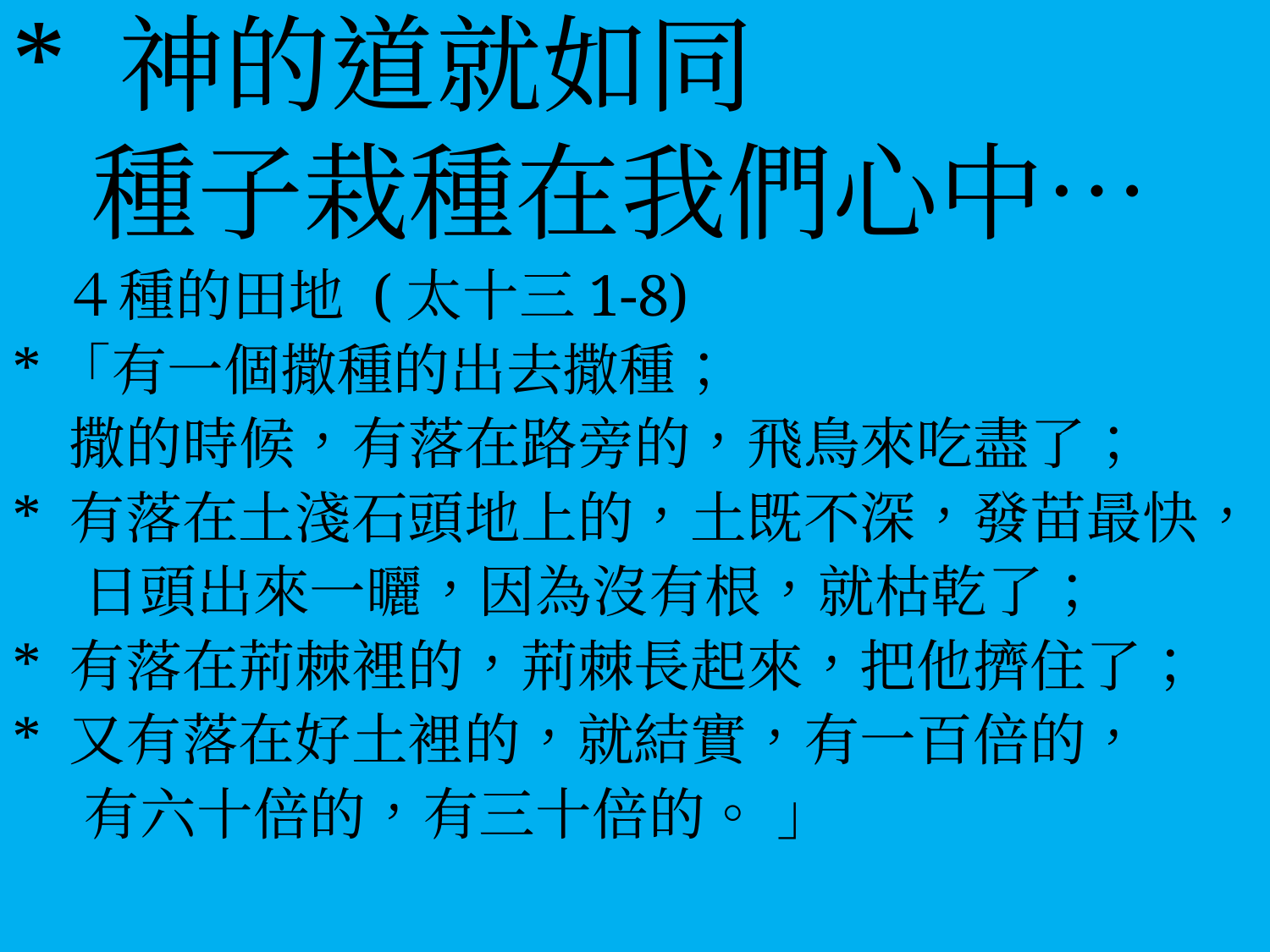

* 神的道就如同
  種子栽種在我們心中…
   ４種的田地 (太十三1-8)
*「有一個撒種的出去撒種；
   撒的時候，有落在路旁的，飛鳥來吃盡了；
* 有落在土淺石頭地上的，土既不深，發苗最快，
    日頭出來一曬，因為沒有根，就枯乾了；
* 有落在荊棘裡的，荊棘長起來，把他擠住了；
* 又有落在好土裡的，就結實，有一百倍的，
    有六十倍的，有三十倍的。 」

#